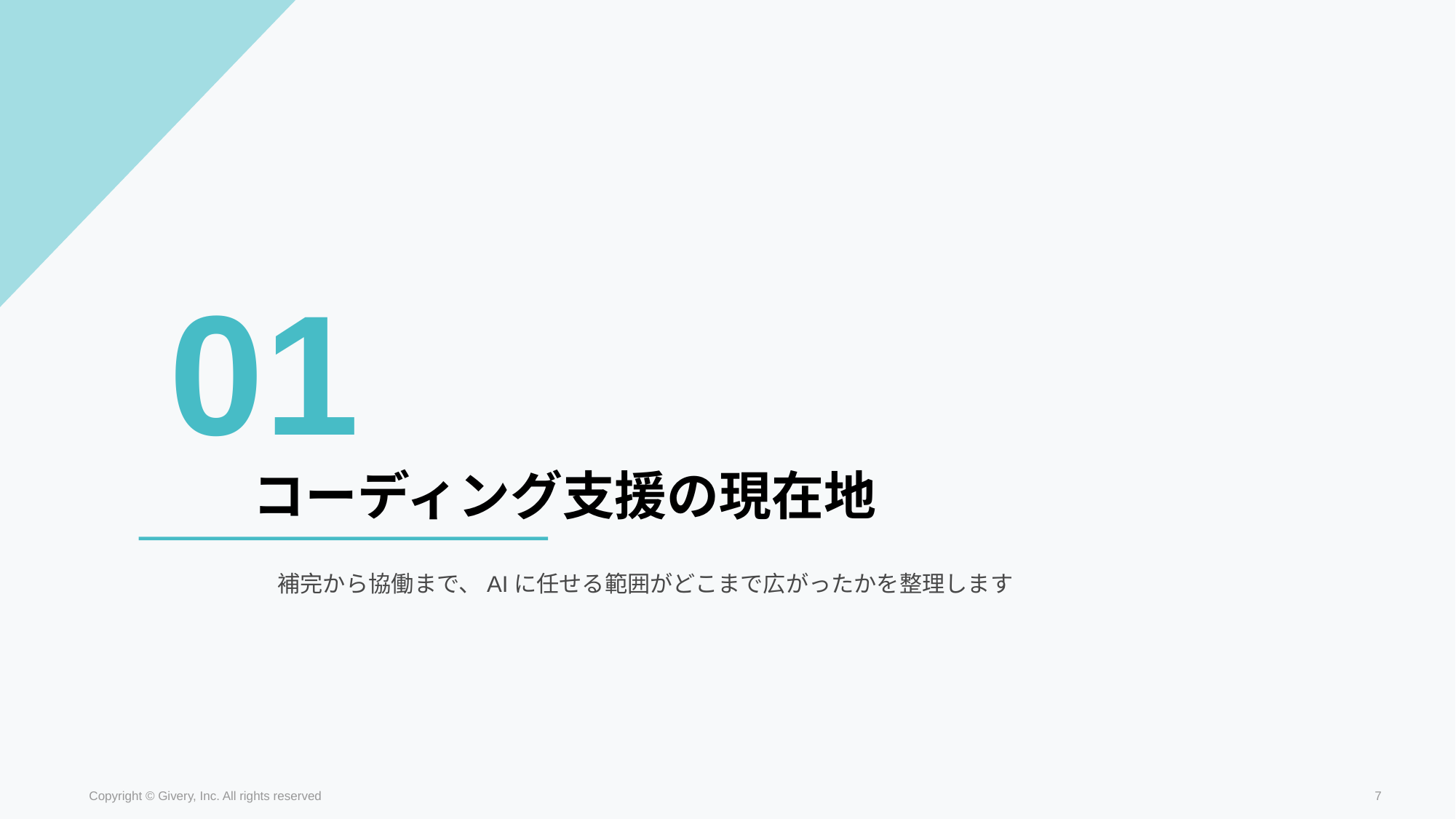

01
コーディング支援の現在地

補完から協働まで、AIに任せる範囲がどこまで広がったかを整理します
Copyright © Givery, Inc. All rights reserved
7